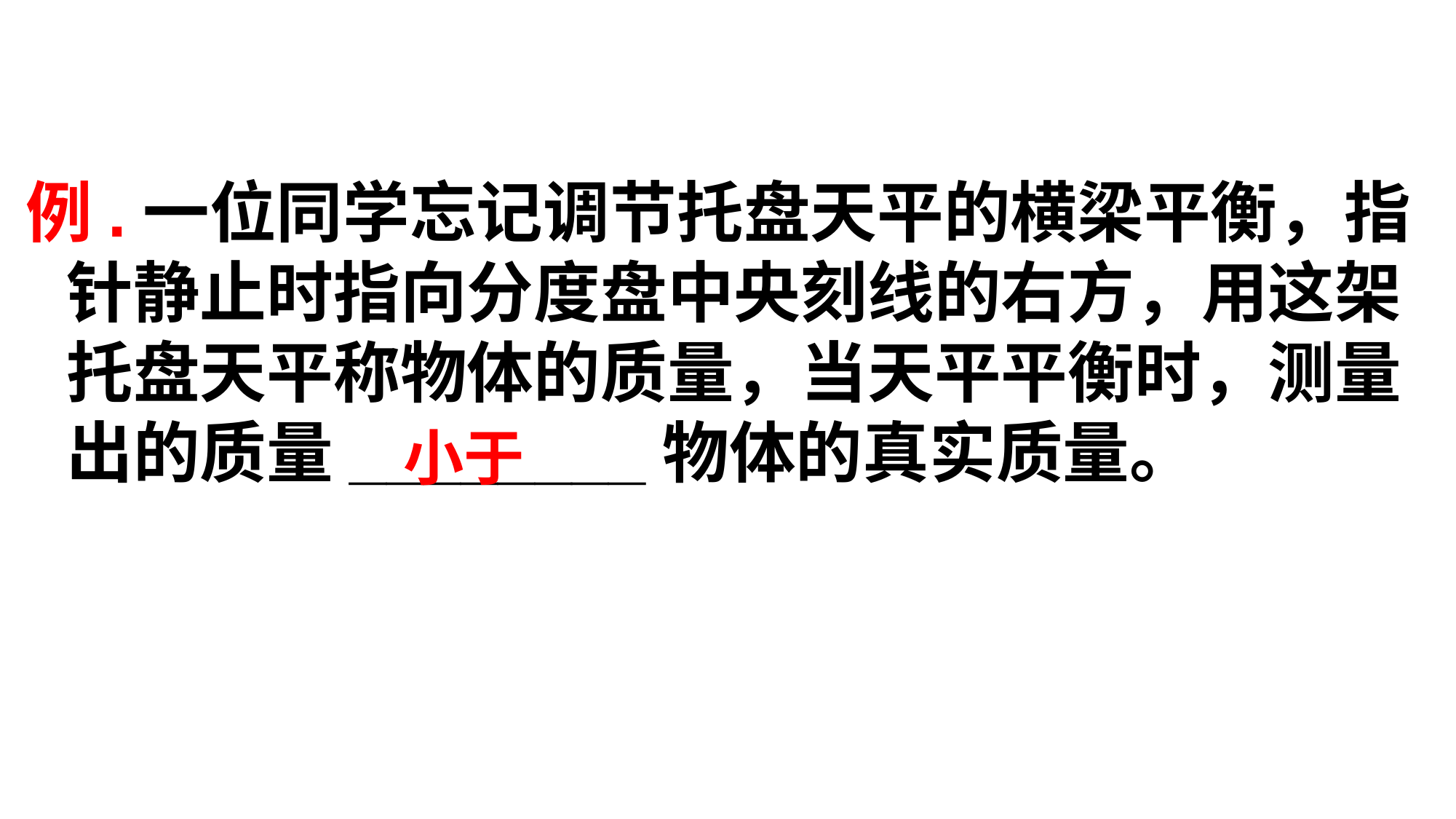

例.一位同学忘记调节托盘天平的横梁平衡，指针静止时指向分度盘中央刻线的右方，用这架托盘天平称物体的质量，当天平平衡时，测量出的质量________物体的真实质量。
小于